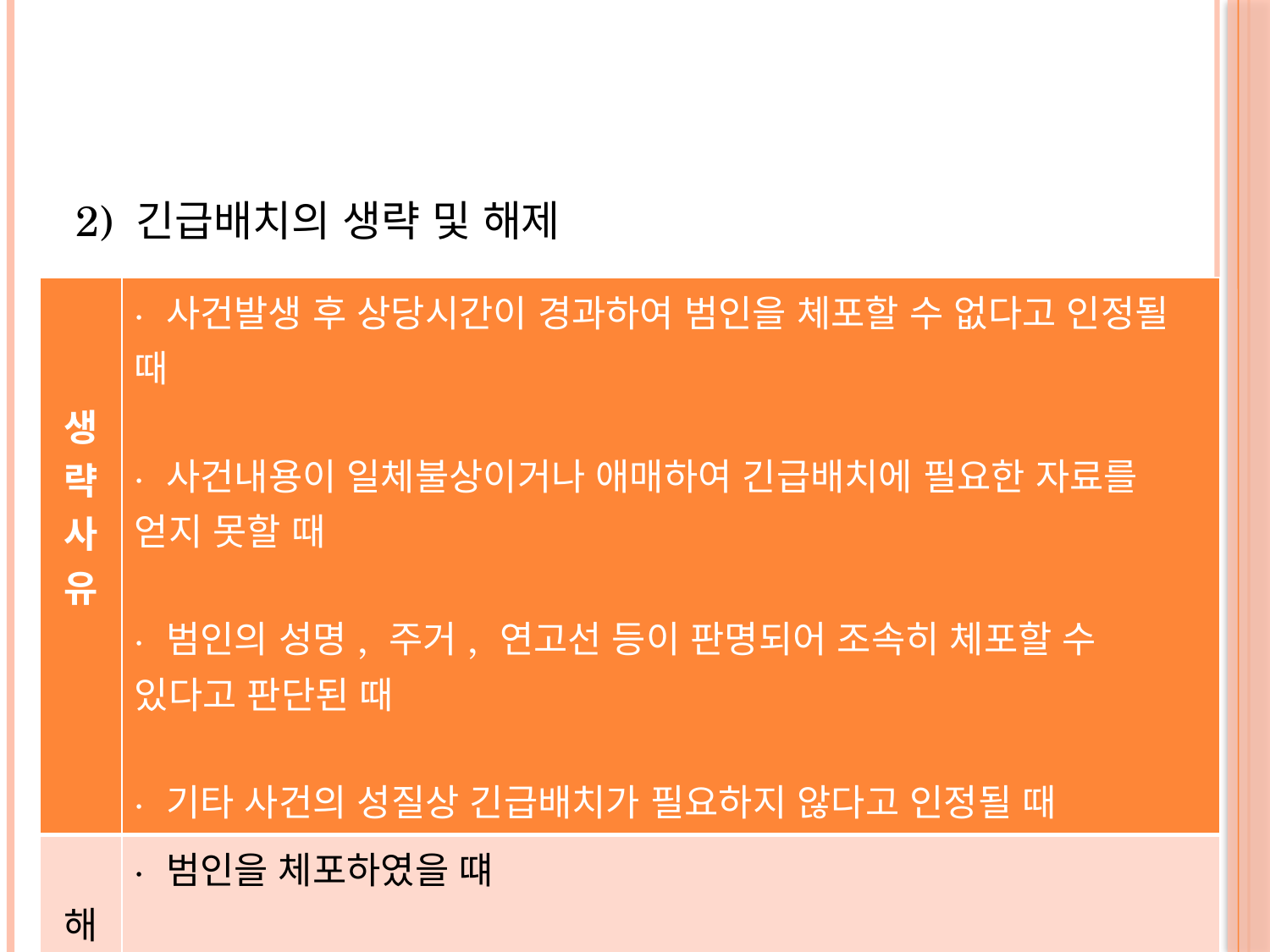

#
2) 긴급배치의 생략 및 해제
| 생략사유 | · 사건발생 후 상당시간이 경과하여 범인을 체포할 수 없다고 인정될 때 · 사건내용이 일체불상이거나 애매하여 긴급배치에 필요한 자료를 얻지 못할 때 · 범인의 성명, 주거, 연고선 등이 판명되어 조속히 체포할 수 있다고 판단된 때 · 기타 사건의 성질상 긴급배치가 필요하지 않다고 인정될 때 |
| --- | --- |
| 해제사유 | · 범인을 체포하였을 떄 · 허위신고 또는 중요사건에 해당되지 않음이 판단되었을 때 · 긴급배치를 계속한다 하더라도 효과가 없다고 인정될 때 |